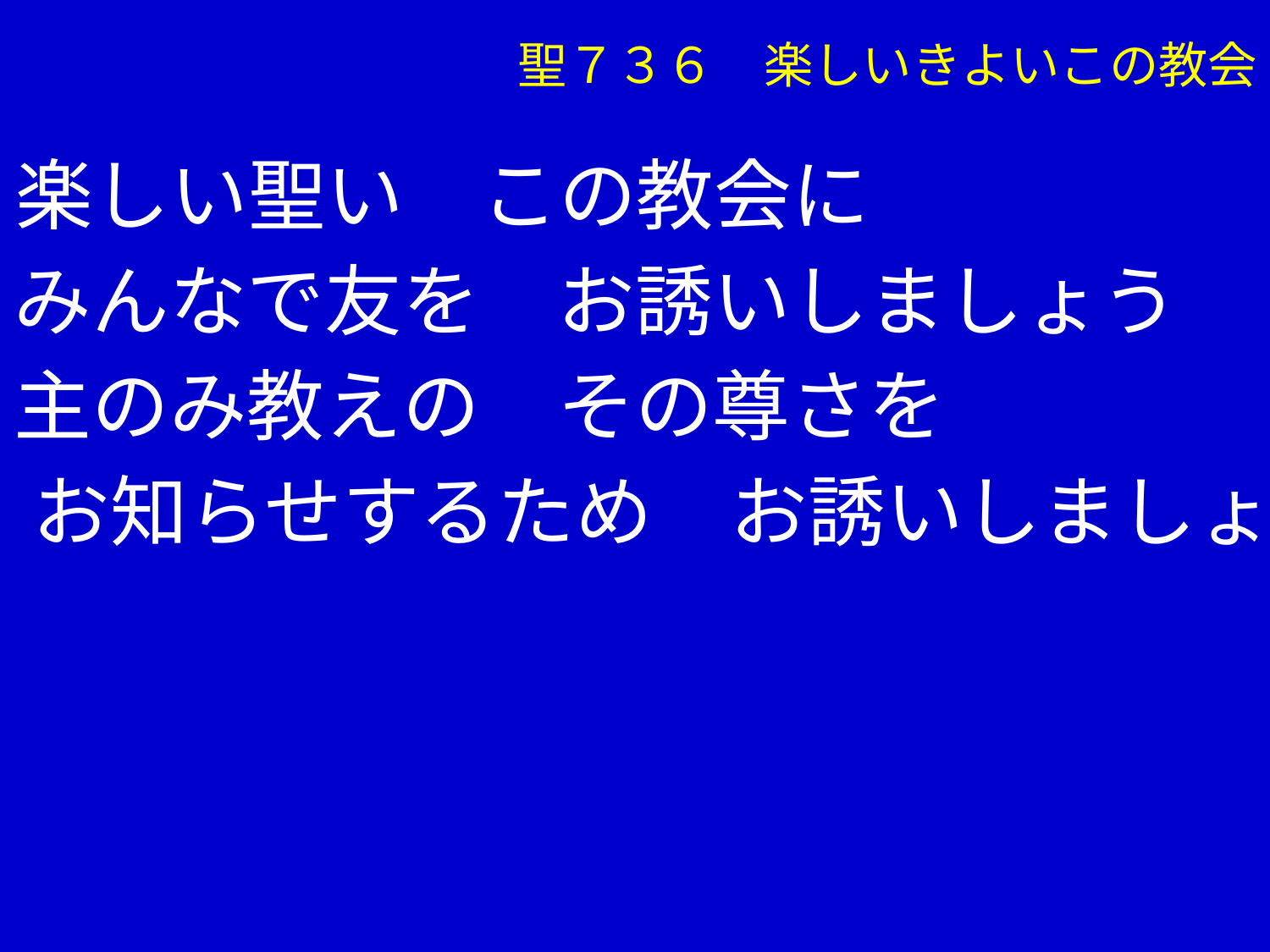

聖７３６　楽しいきよいこの教会
①楽しい聖い　この教会に
　 みんなで友を　お誘いしましょう
　 主のみ教えの　その尊さを
 　お知らせするため　お誘いしましょう